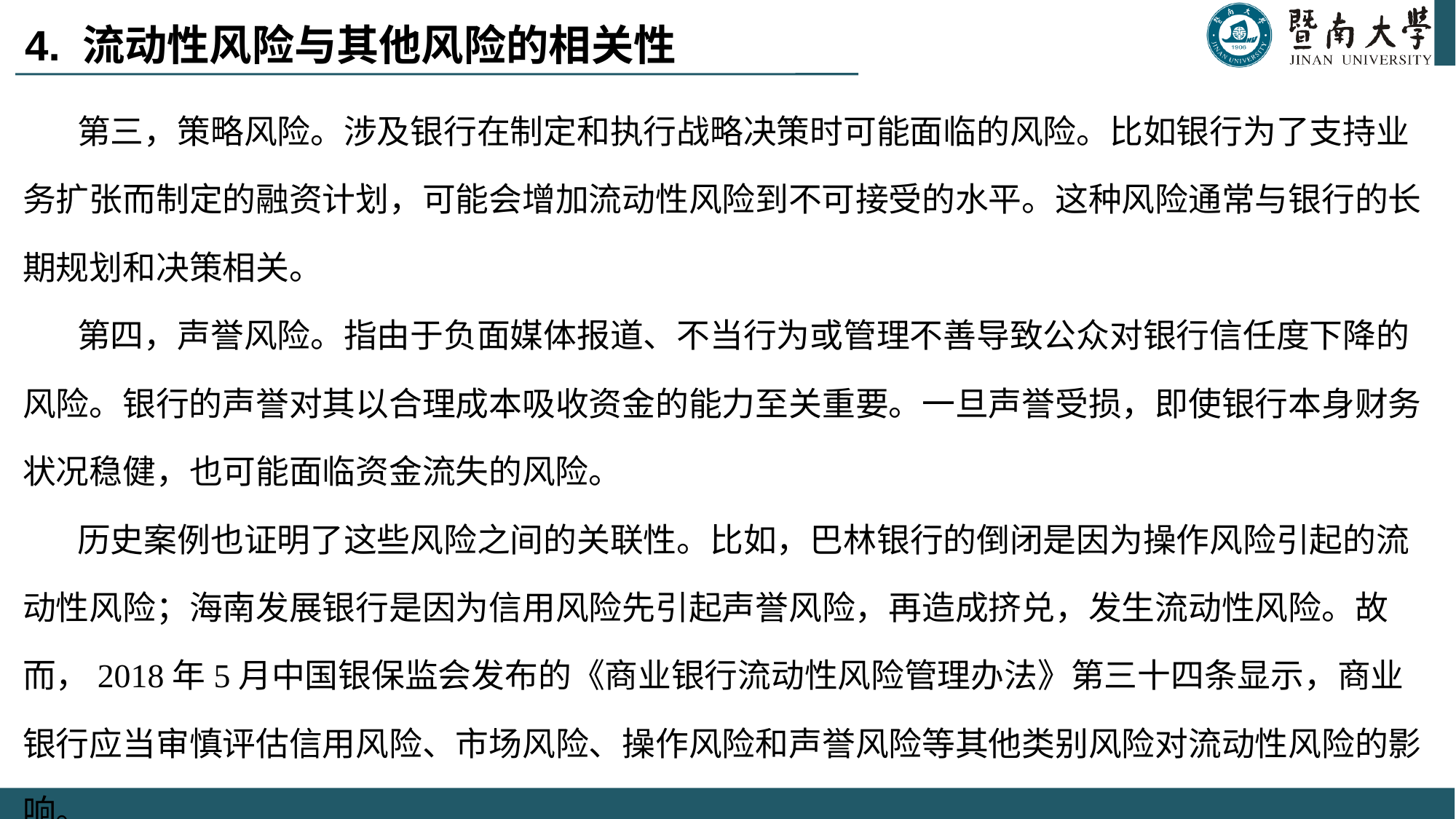

4. 流动性风险与其他风险的相关性

第三，策略风险。涉及银行在制定和执行战略决策时可能面临的风险。比如银行为了支持业务扩张而制定的融资计划，可能会增加流动性风险到不可接受的水平。这种风险通常与银行的长期规划和决策相关。
第四，声誉风险。指由于负面媒体报道、不当行为或管理不善导致公众对银行信任度下降的风险。银行的声誉对其以合理成本吸收资金的能力至关重要。一旦声誉受损，即使银行本身财务状况稳健，也可能面临资金流失的风险。
历史案例也证明了这些风险之间的关联性。比如，巴林银行的倒闭是因为操作风险引起的流动性风险；海南发展银行是因为信用风险先引起声誉风险，再造成挤兑，发生流动性风险。故而，2018年5月中国银保监会发布的《商业银行流动性风险管理办法》第三十四条显示，商业银行应当审慎评估信用风险、市场风险、操作风险和声誉风险等其他类别风险对流动性风险的影响。